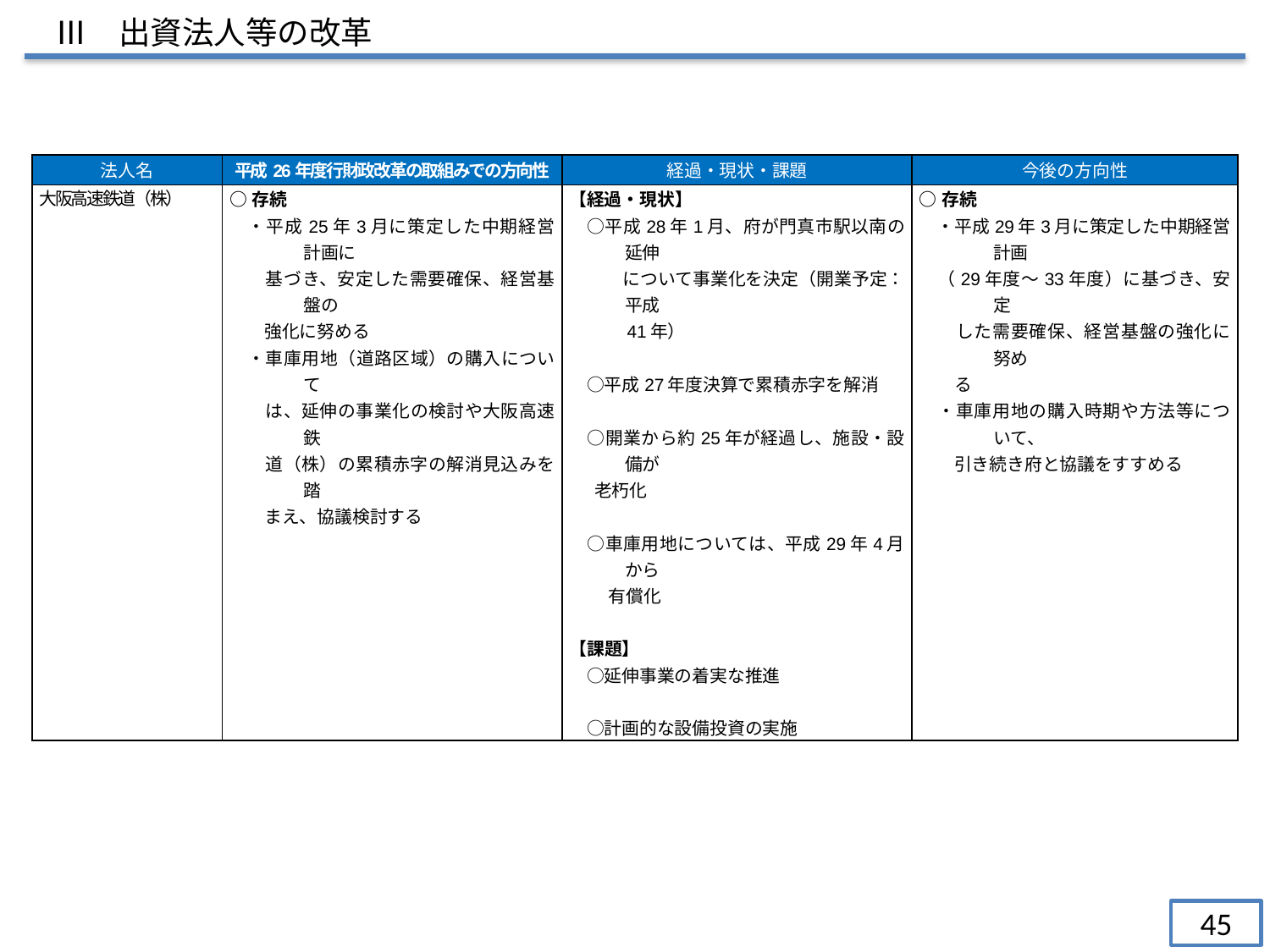

Ⅲ　出資法人等の改革
| 法人名 | 平成26年度行財政改革の取組みでの方向性 | 経過・現状・課題 | 今後の方向性 |
| --- | --- | --- | --- |
| 大阪高速鉄道（株） | ○存続 　・平成25年3月に策定した中期経営計画に 　　基づき、安定した需要確保、経営基盤の 　　強化に努める 　・車庫用地（道路区域）の購入について 　　は、延伸の事業化の検討や大阪高速鉄 　　道（株）の累積赤字の解消見込みを踏 　　まえ、協議検討する | 【経過・現状】 　○平成28年1月、府が門真市駅以南の延伸 　　　について事業化を決定（開業予定：平成 　　　41年） 　 　○平成27年度決算で累積赤字を解消 　 　○開業から約25年が経過し、施設・設備が 老朽化 　 　○車庫用地については、平成29年4月から 　　 有償化 【課題】 　○延伸事業の着実な推進 　○計画的な設備投資の実施 | ○存続 　・平成29年3月に策定した中期経営計画 　（29年度～33年度）に基づき、安定 　　した需要確保、経営基盤の強化に努め 　　る 　・車庫用地の購入時期や方法等について、 　　引き続き府と協議をすすめる |
45